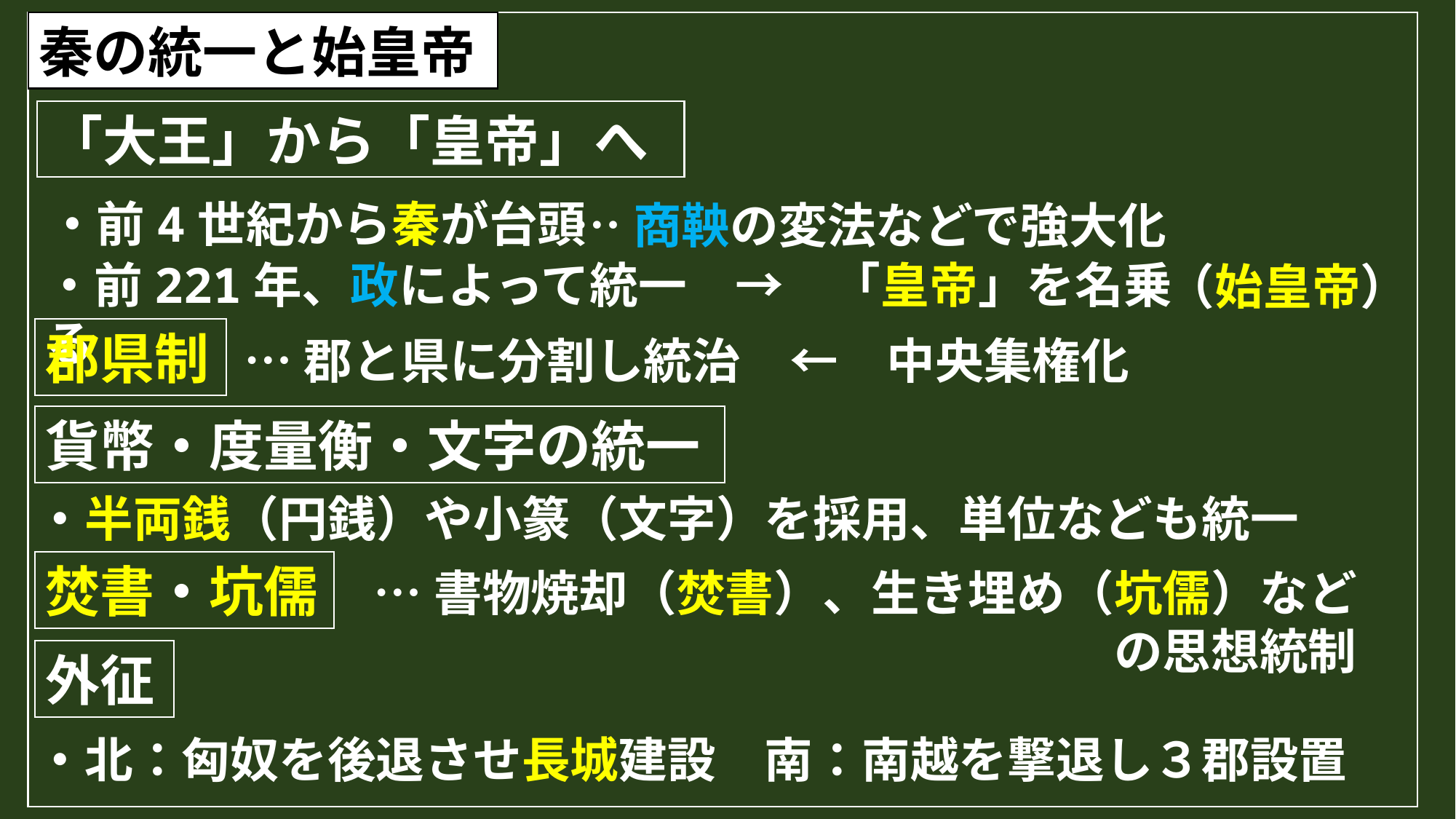

秦の統一と始皇帝
「大王」から「皇帝」へ
・前4世紀から秦が台頭
…商鞅の変法などで強大化
・前221年、政によって統一　→　「皇帝」を名乗る
（始皇帝）
郡県制
…郡と県に分割し統治　←　中央集権化
貨幣・度量衡・文字の統一
・半両銭（円銭）や小篆（文字）を採用、単位なども統一
焚書・坑儒
…書物焼却（焚書）、生き埋め（坑儒）などの思想統制
外征
・北：匈奴を後退させ長城建設　南：南越を撃退し３郡設置